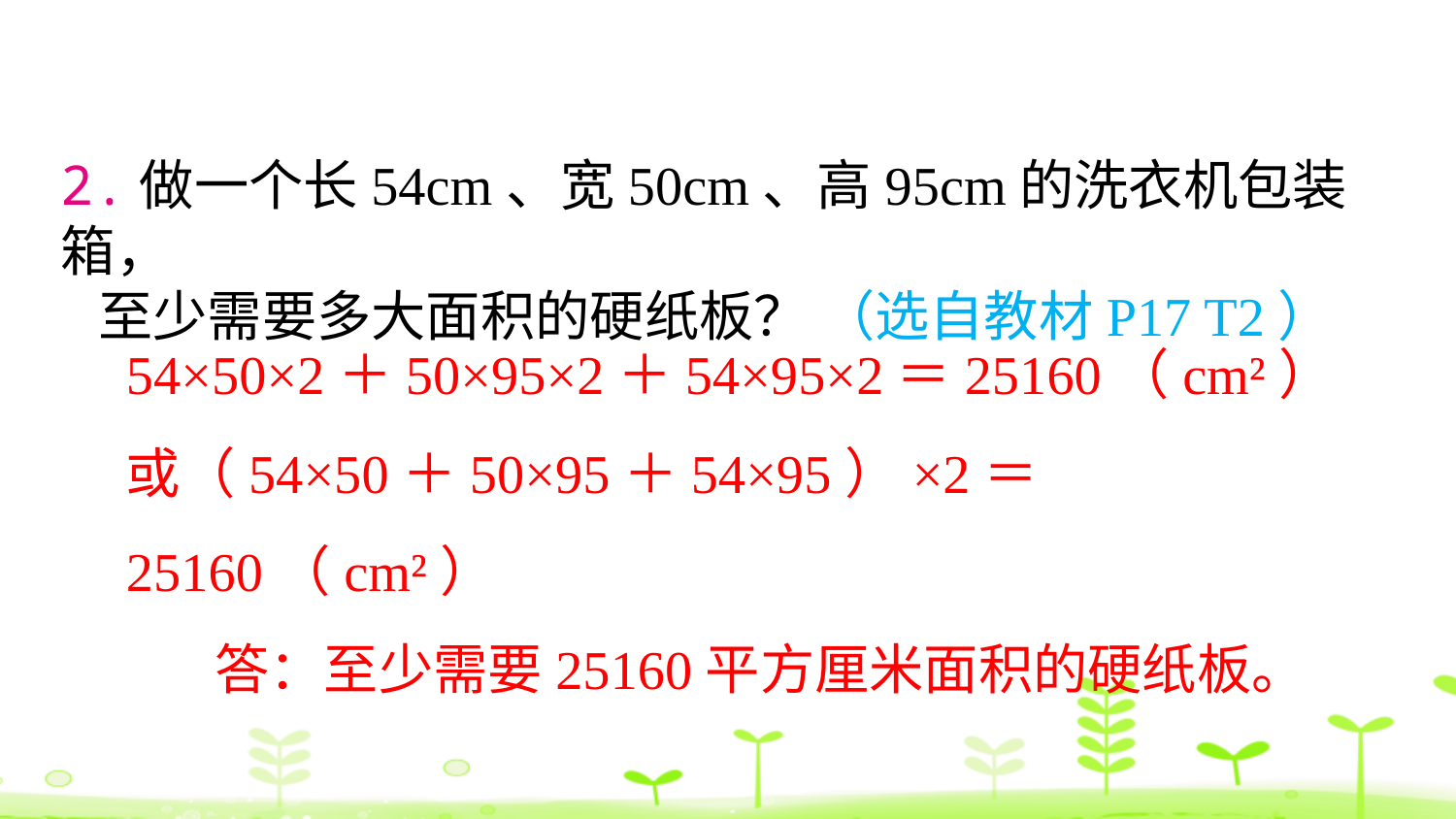

2.做一个长54cm、宽50cm、高95cm的洗衣机包装箱，
  至少需要多大面积的硬纸板？ （选自教材P17 T2）
54×50×2＋50×95×2＋54×95×2＝25160（cm²）
或（54×50＋50×95＋54×95）×2＝25160（cm²）
答：至少需要25160平方厘米面积的硬纸板。